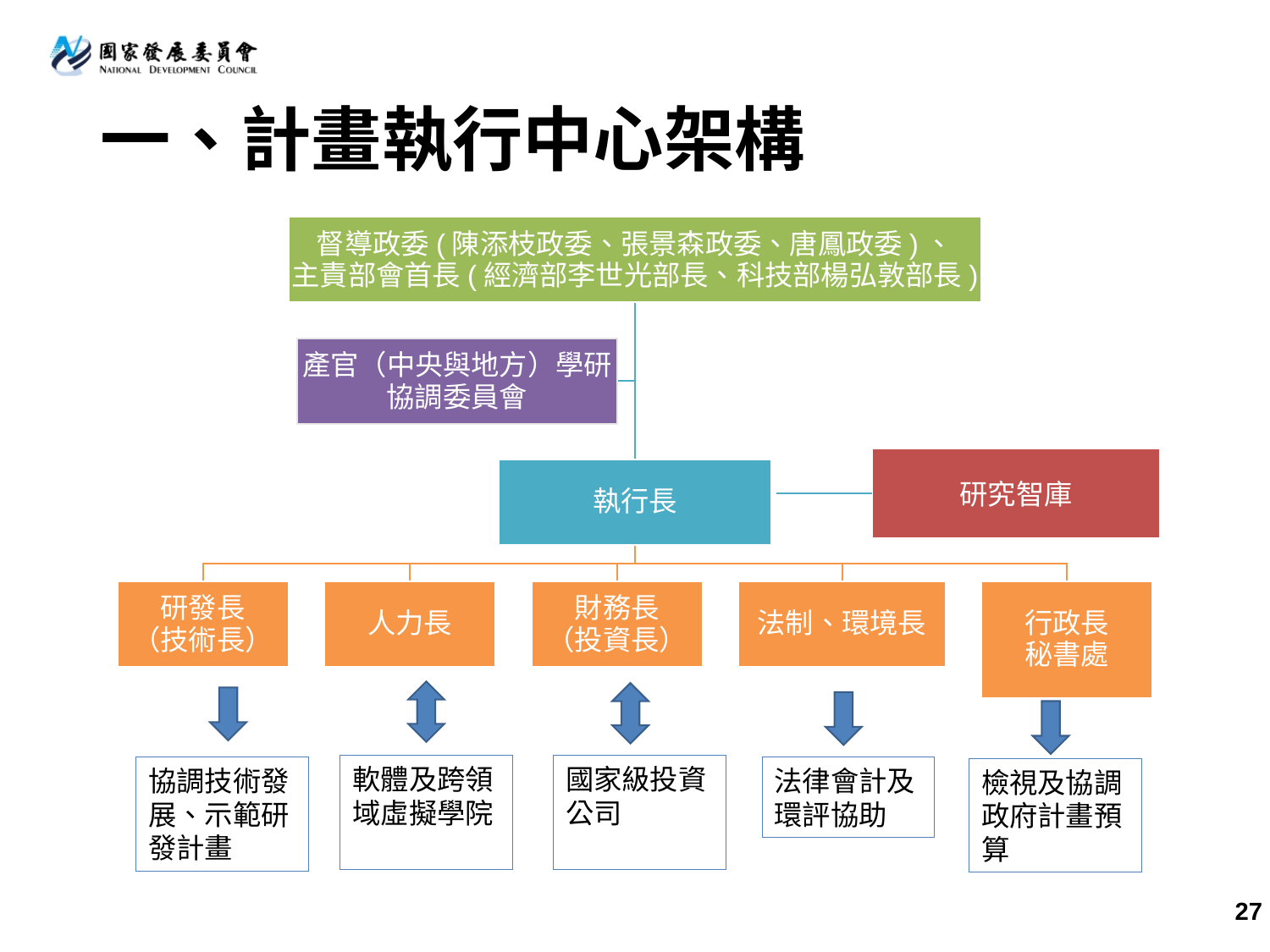

# 一、計畫執行中心架構
督導政委(陳添枝政委、張景森政委、唐鳳政委)、
主責部會首長(經濟部李世光部長、科技部楊弘敦部長)
執行長
研發長
（技術長）
人力長
財務長
（投資長）
法制、環境長
行政長
秘書處

產官（中央與地方）學研協調委員會

研究智庫

國家級投資公司

軟體及跨領域虛擬學院

法律會計及環評協助
協調技術發展、示範研發計畫
檢視及協調政府計畫預算
27